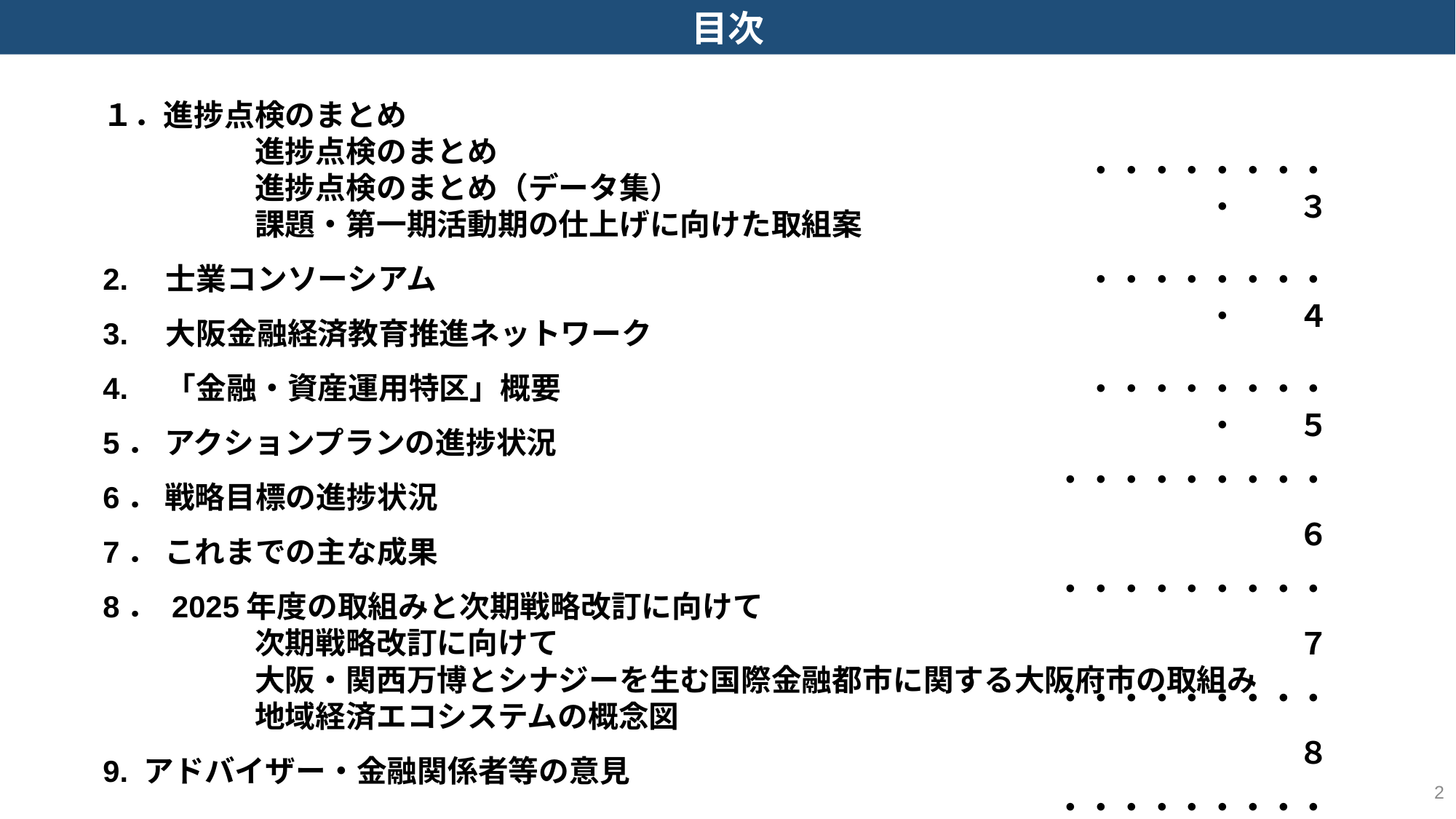

目次
１．進捗点検のまとめ
　　　　　進捗点検のまとめ
　　　　　進捗点検のまとめ（データ集）
　　　　　課題・第一期活動期の仕上げに向けた取組案
2.　士業コンソーシアム
3.　大阪金融経済教育推進ネットワーク
4.　「金融・資産運用特区」概要
5． アクションプランの進捗状況
6． 戦略目標の進捗状況
7． これまでの主な成果
8． 2025年度の取組みと次期戦略改訂に向けて
　　　　　次期戦略改訂に向けて
　　　　　大阪・関西万博とシナジーを生む国際金融都市に関する大阪府市の取組み
　　　　　地域経済エコシステムの概念図
9. アドバイザー・金融関係者等の意見

　　　　　・・・・・・・・・　　３
　　　　　・・・・・・・・・　　４
　　　　　・・・・・・・・・　　５
・・・・・・・・・　　６
・・・・・・・・・　　７
・・・・・・・・・　　８
・・・・・・・・・　１０
・・・・・・・・・　１５
・・・・・・・・・　１７

　　　　　・・・・・・・・・　１８
　　　　　・・・・・・・・・　１９
　　　　　・・・・・・・・・　２０
・・・・・・・・・　２１
2